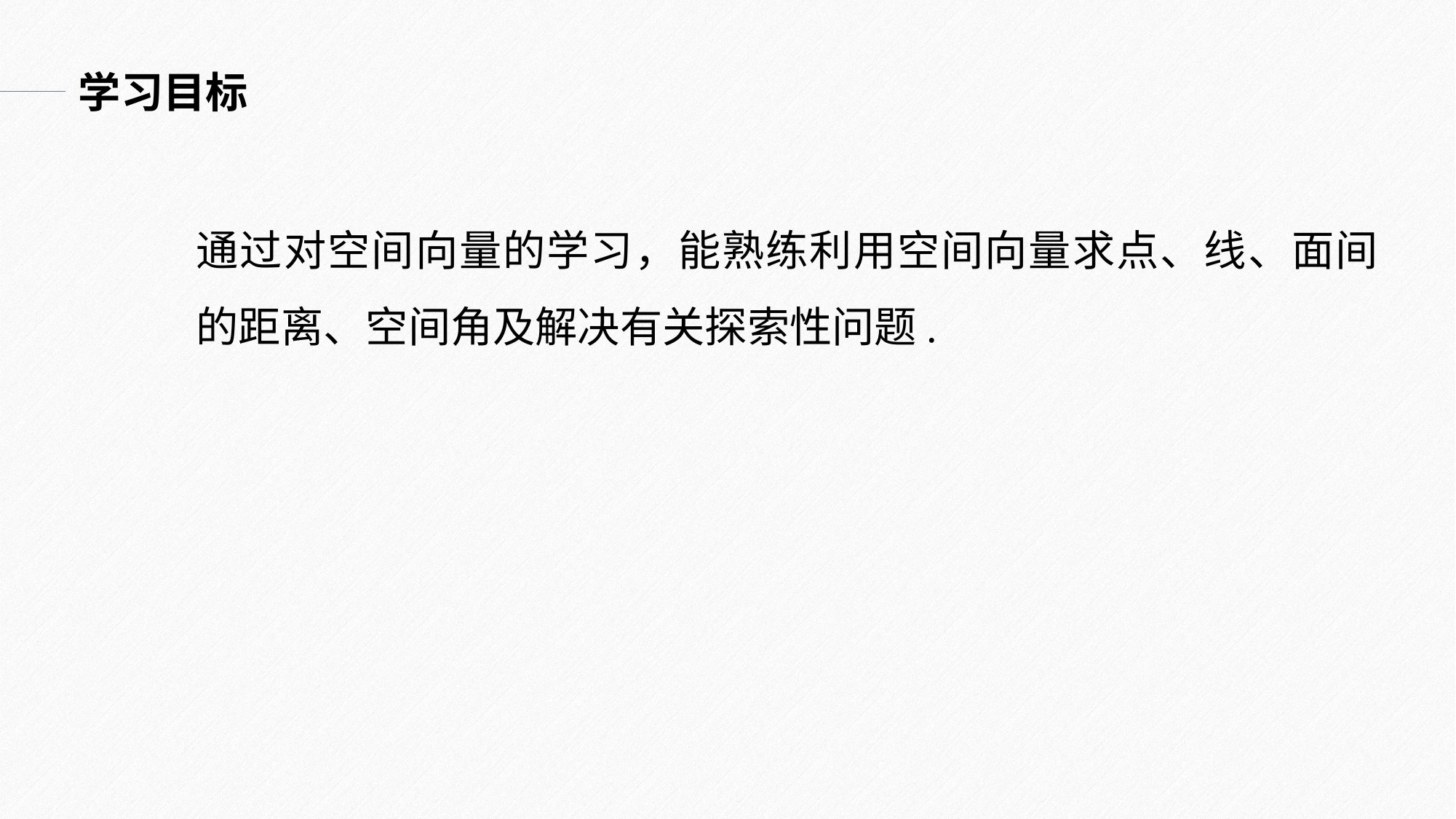

学习目标
通过对空间向量的学习，能熟练利用空间向量求点、线、面间的距离、空间角及解决有关探索性问题.